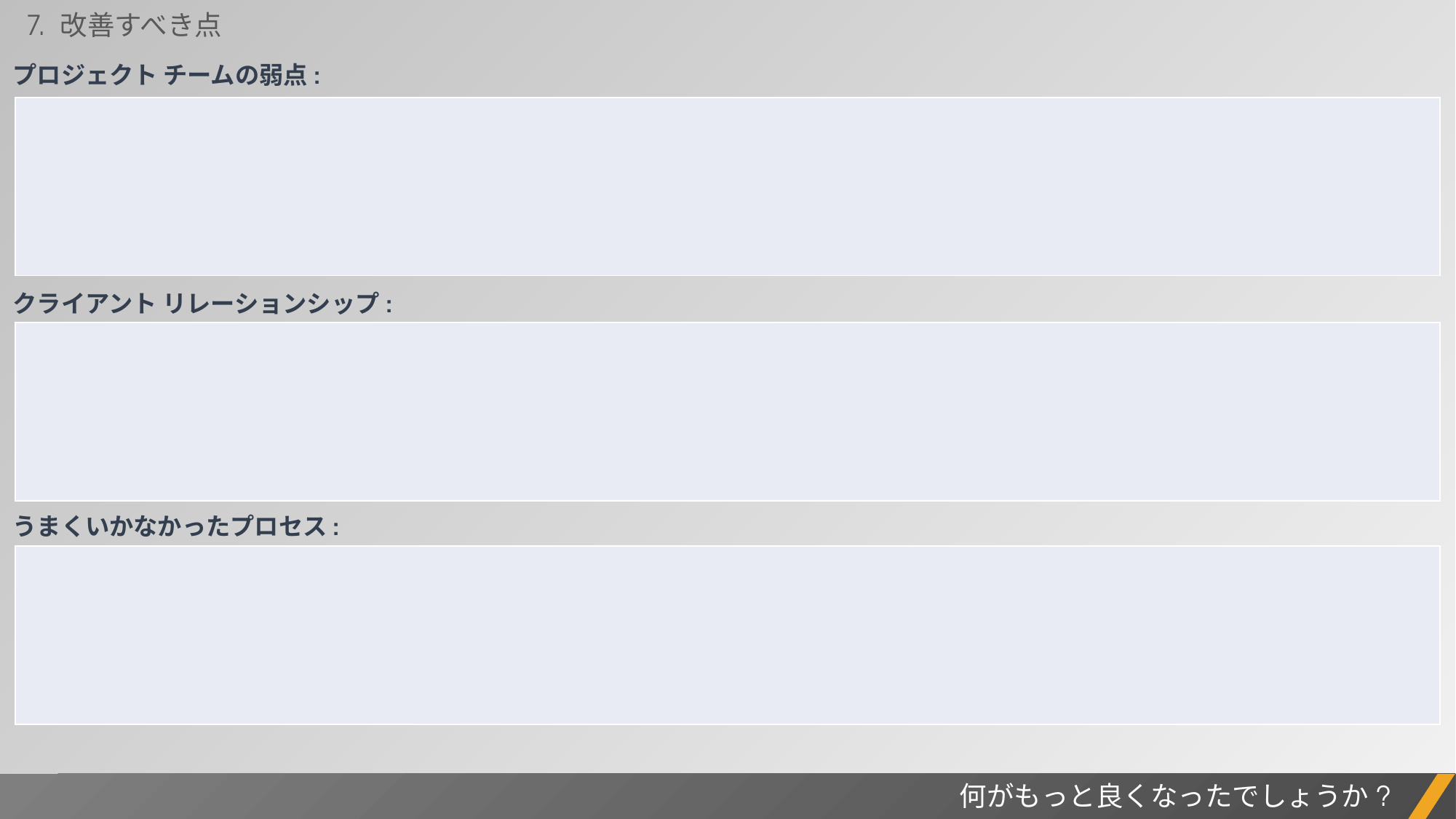

7. 改善すべき点
プロジェクト チームの弱点:
|  |
| --- |
クライアント リレーションシップ:
|  |
| --- |
うまくいかなかったプロセス:
|  |
| --- |
何がもっと良くなったでしょうか?